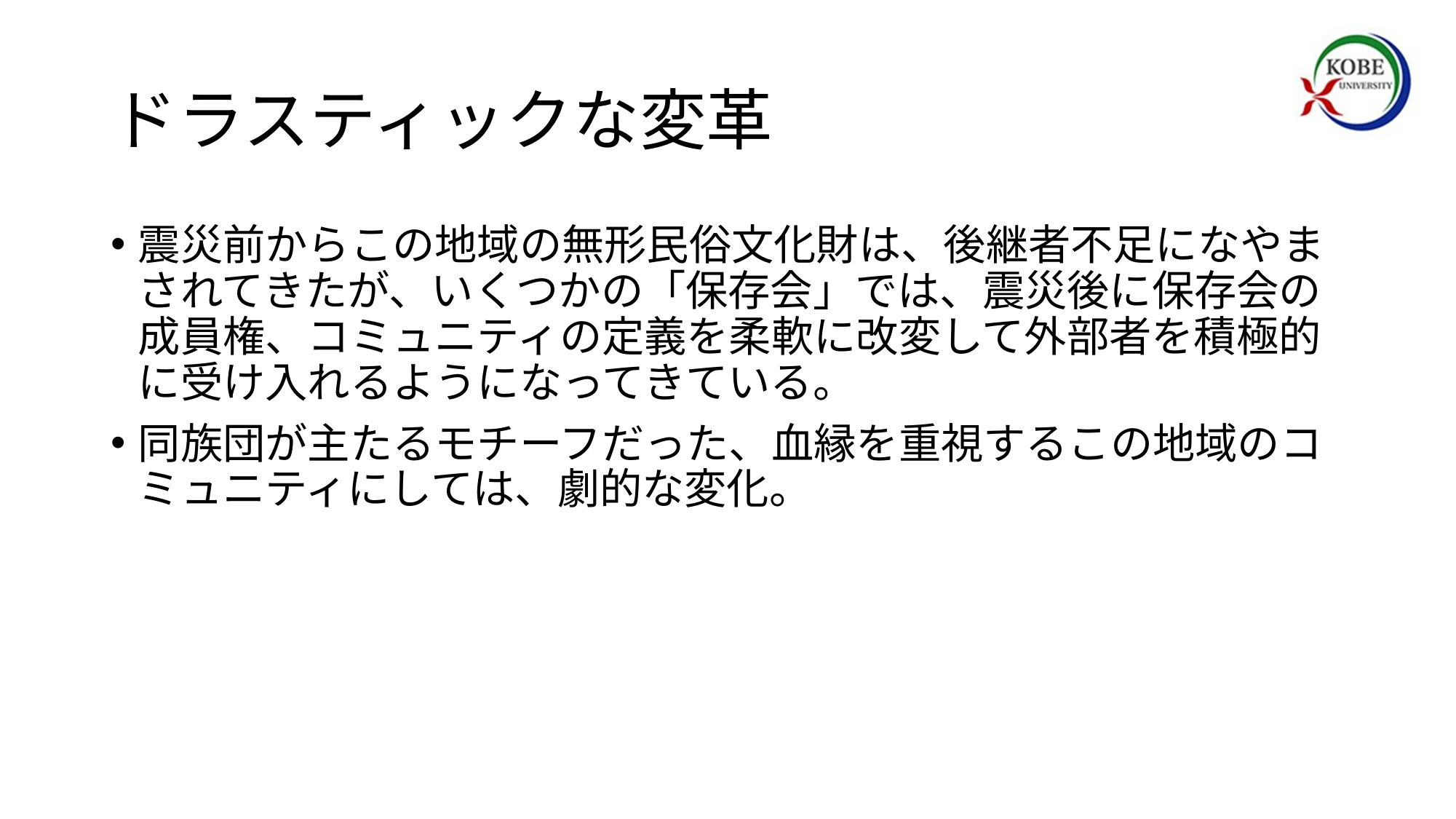

# ドラスティックな変革
震災前からこの地域の無形民俗文化財は、後継者不足になやまされてきたが、いくつかの「保存会」では、震災後に保存会の成員権、コミュニティの定義を柔軟に改変して外部者を積極的に受け入れるようになってきている。
同族団が主たるモチーフだった、血縁を重視するこの地域のコミュニティにしては、劇的な変化。